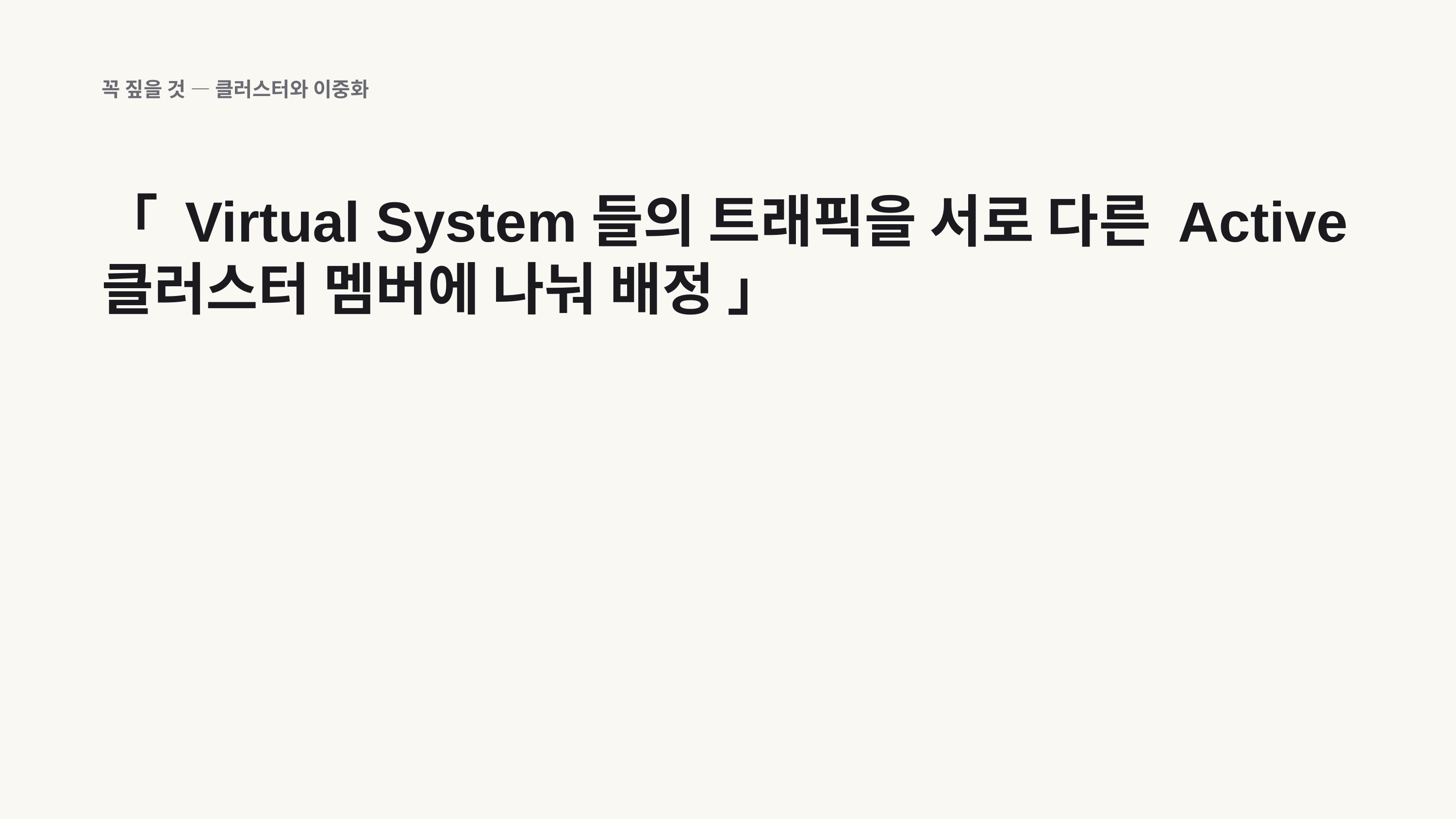

꼭 짚을 것 — 클러스터와 이중화
「 Virtual System들의 트래픽을 서로 다른 Active 클러스터 멤버에 나눠 배정 」